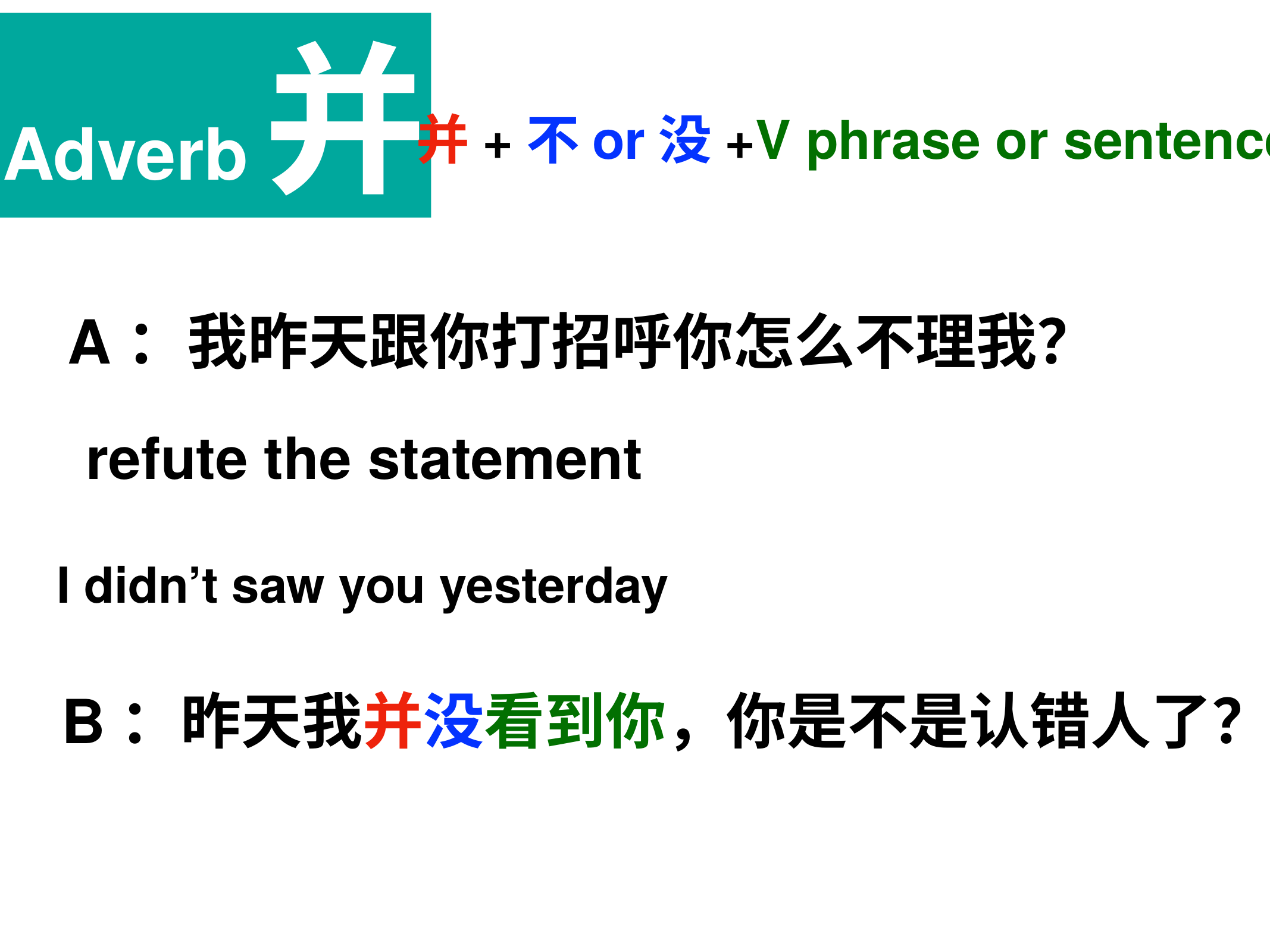

Adverb 并
并+不or没+V phrase or sentence
A：我昨天跟你打招呼你怎么不理我？
refute the statement
I didn’t saw you yesterday
B：昨天我并没看到你，
你是不是认错人了？